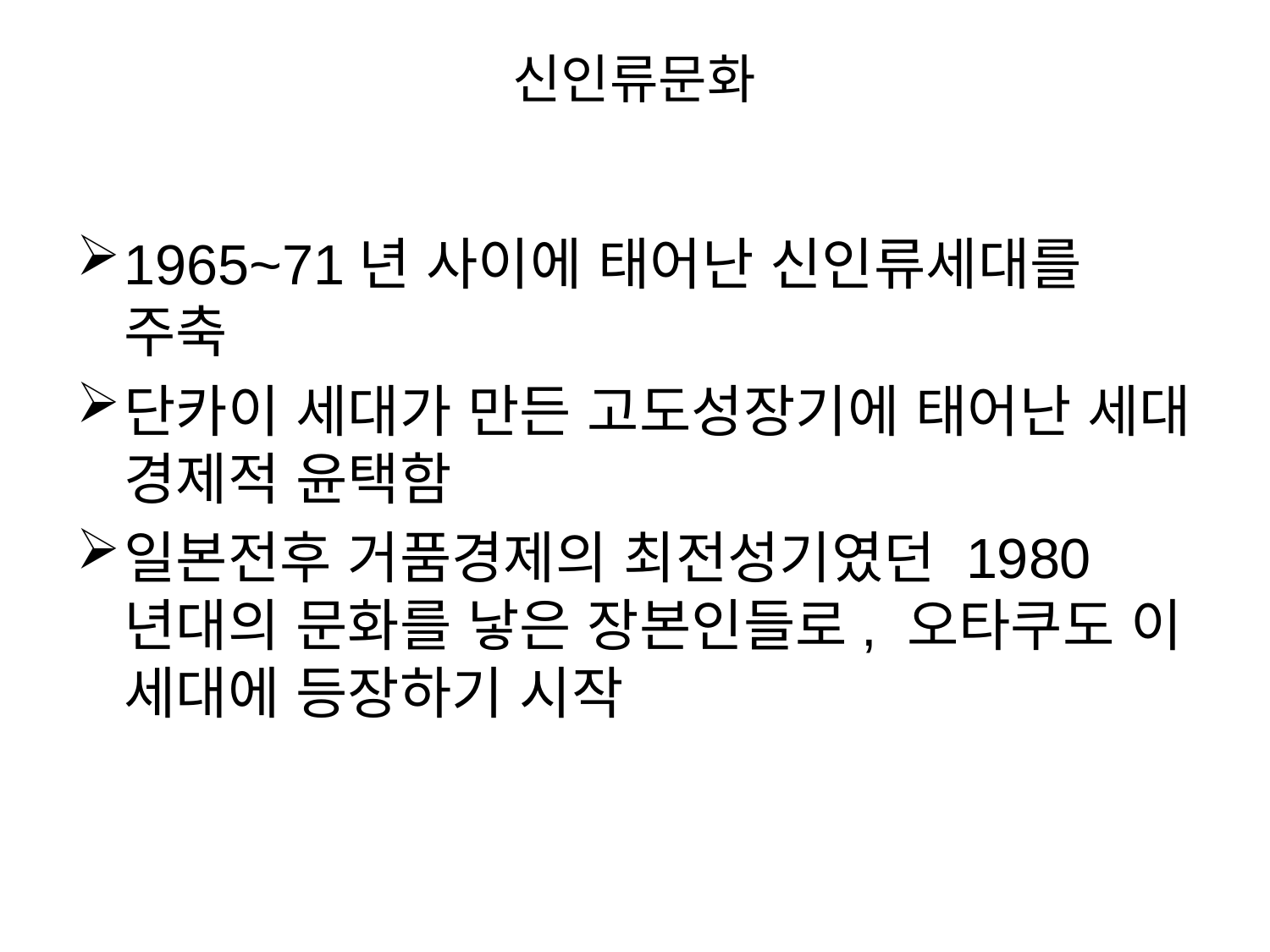

# 신인류문화
1965~71년 사이에 태어난 신인류세대를 주축
단카이 세대가 만든 고도성장기에 태어난 세대 경제적 윤택함
일본전후 거품경제의 최전성기였던 1980년대의 문화를 낳은 장본인들로, 오타쿠도 이 세대에 등장하기 시작